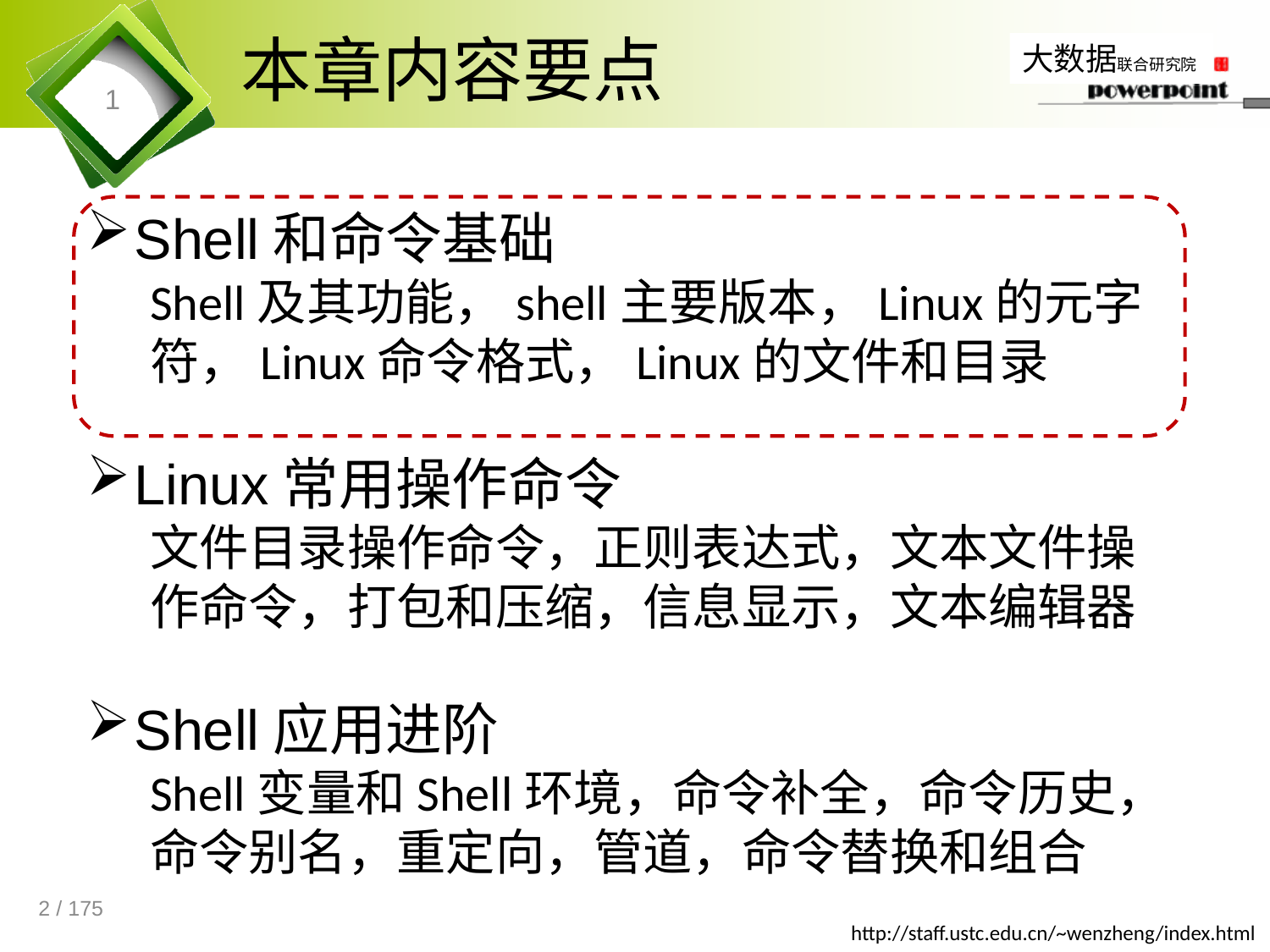

# 本章内容要点
1
Shell和命令基础
Shell及其功能，shell主要版本，Linux的元字符，Linux命令格式，Linux的文件和目录

Linux常用操作命令
文件目录操作命令，正则表达式，文本文件操作命令，打包和压缩，信息显示，文本编辑器

Shell应用进阶
Shell变量和Shell环境，命令补全，命令历史，命令别名，重定向，管道，命令替换和组合

2 / 175